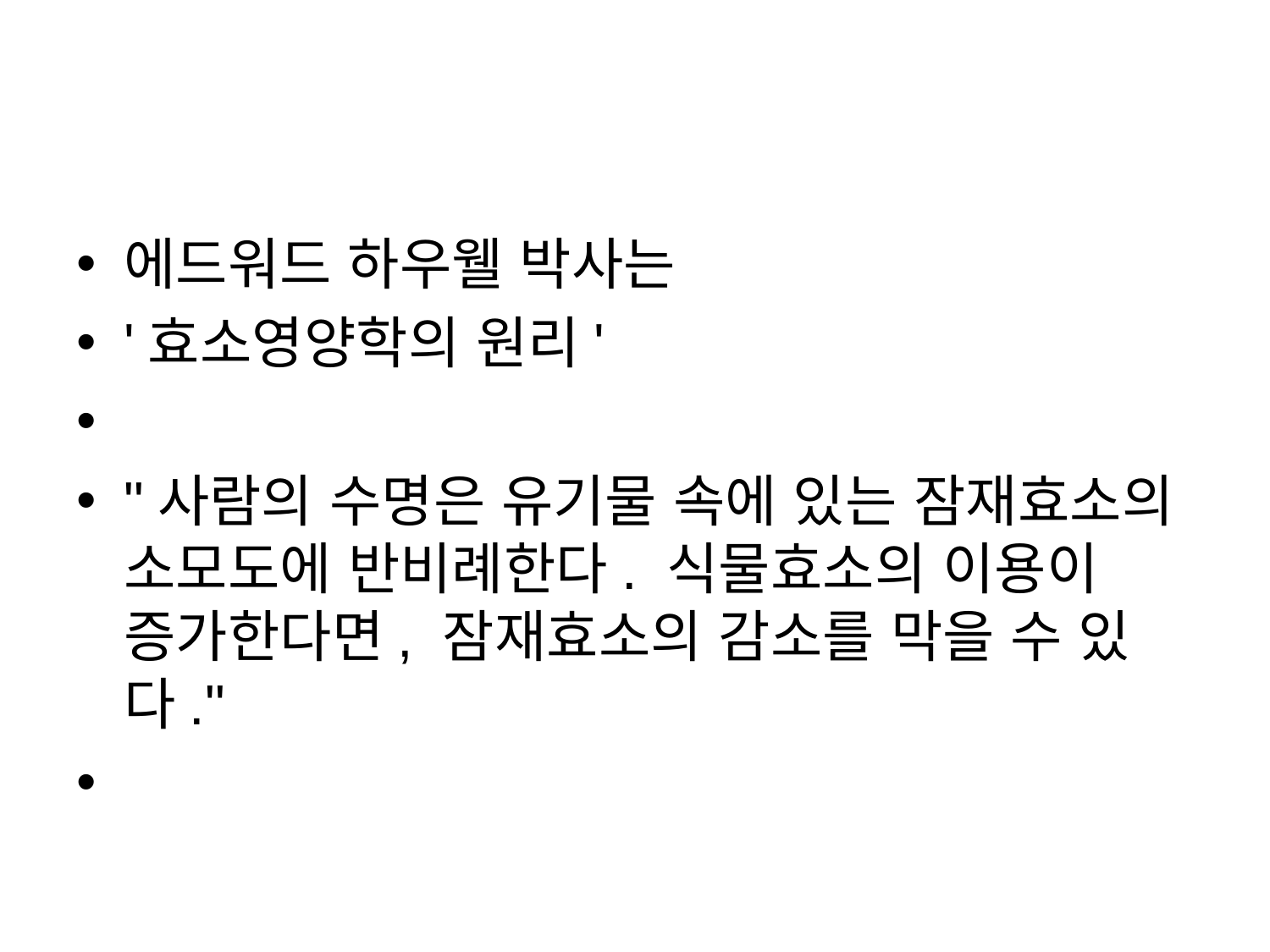

#
에드워드 하우웰 박사는
'효소영양학의 원리'

"사람의 수명은 유기물 속에 있는 잠재효소의 소모도에 반비례한다. 식물효소의 이용이 증가한다면, 잠재효소의 감소를 막을 수 있다."